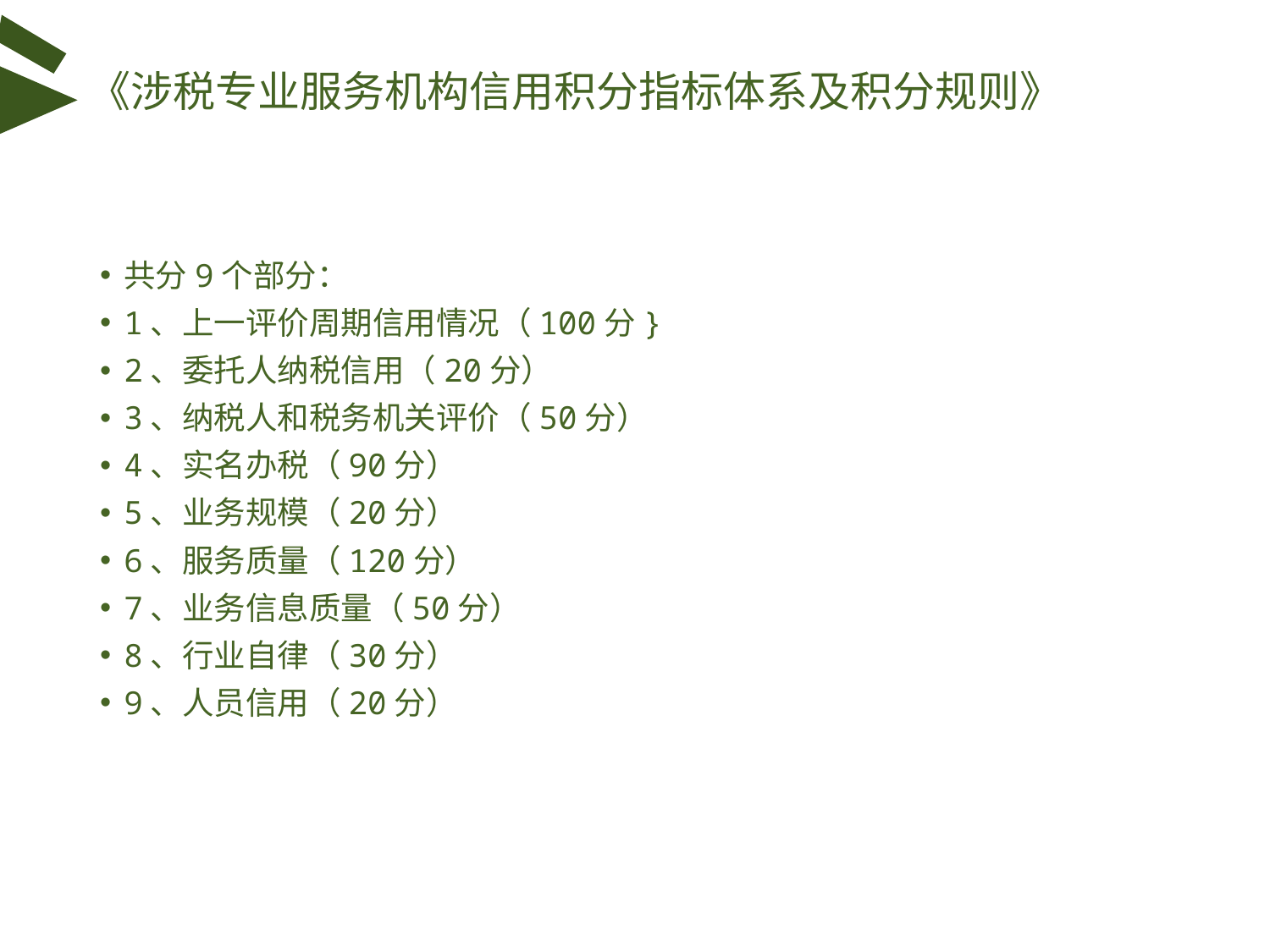

# 《涉税专业服务机构信用积分指标体系及积分规则》
共分9个部分：
1、上一评价周期信用情况（100分}
2、委托人纳税信用（20分）
3、纳税人和税务机关评价（50分）
4、实名办税（90分）
5、业务规模（20分）
6、服务质量（120分）
7、业务信息质量（50分）
8、行业自律（30分）
9、人员信用（20分）